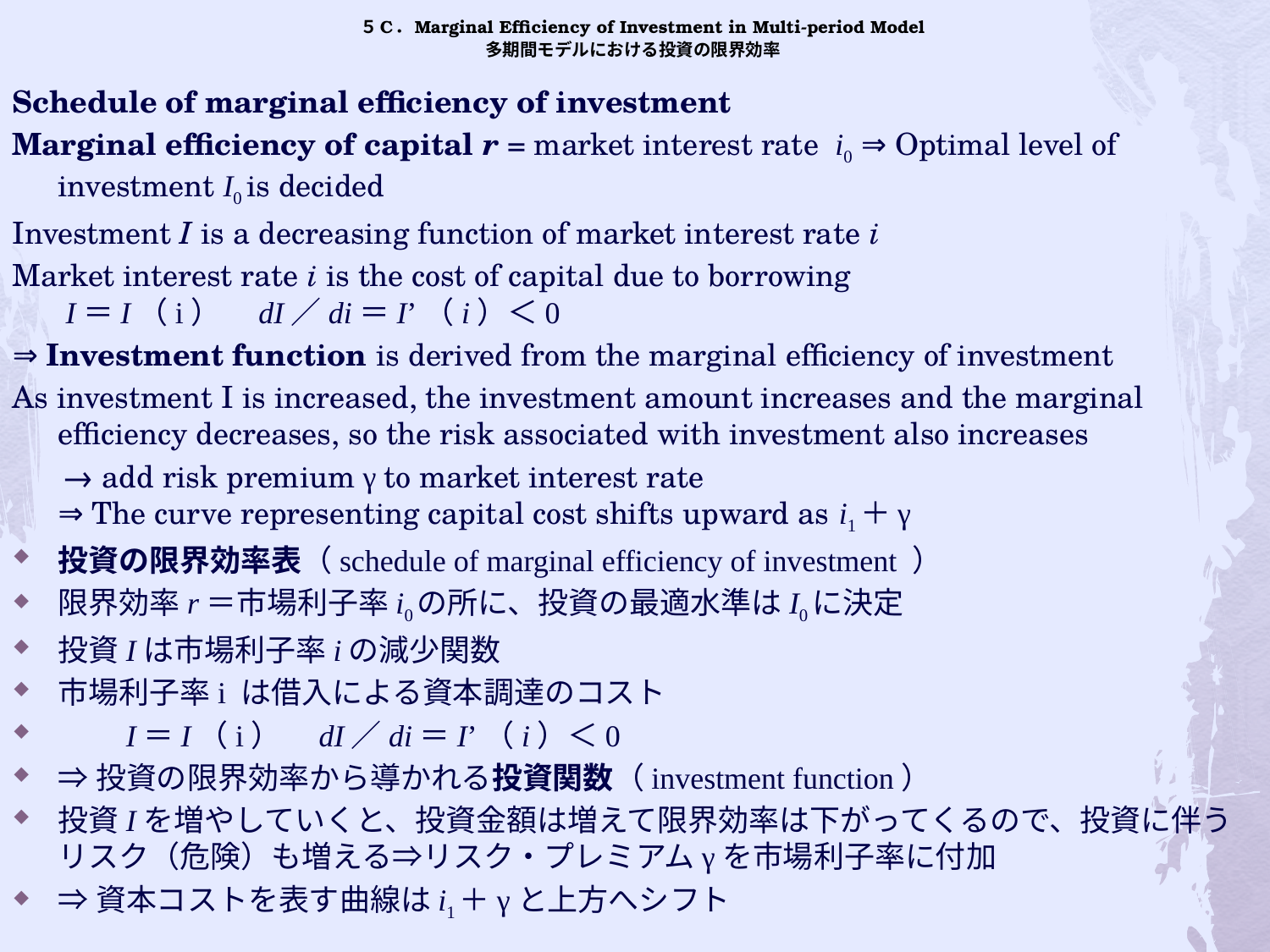

# ５C．Marginal Efficiency of Investment in Multi-period Model 多期間モデルにおける投資の限界効率
Schedule of marginal efficiency of investment
Marginal efficiency of capital r = market interest rate  i0 ⇒ Optimal level of investment I0 is decided
Investment I is a decreasing function of market interest rate i
Market interest rate i is the cost of capital due to borrowing
 I＝I（i）　dI／di＝I’（i）＜0
⇒ Investment function is derived from the marginal efficiency of investment
As investment I is increased, the investment amount increases and the marginal efficiency decreases, so the risk associated with investment also increases
      → add risk premium γ to market interest rate
⇒ The curve representing capital cost shifts upward as i1＋γ
投資の限界効率表（schedule of marginal efficiency of investment ）
限界効率r＝市場利子率i0の所に、投資の最適水準はI0に決定
投資Iは市場利子率iの減少関数
市場利子率i は借入による資本調達のコスト
　　I＝I（i）　dI／di＝I’（i）＜0
⇒投資の限界効率から導かれる投資関数（investment function）
投資Iを増やしていくと、投資金額は増えて限界効率は下がってくるので、投資に伴うリスク（危険）も増える⇒リスク・プレミアムγを市場利子率に付加
⇒資本コストを表す曲線はi1＋γと上方へシフト